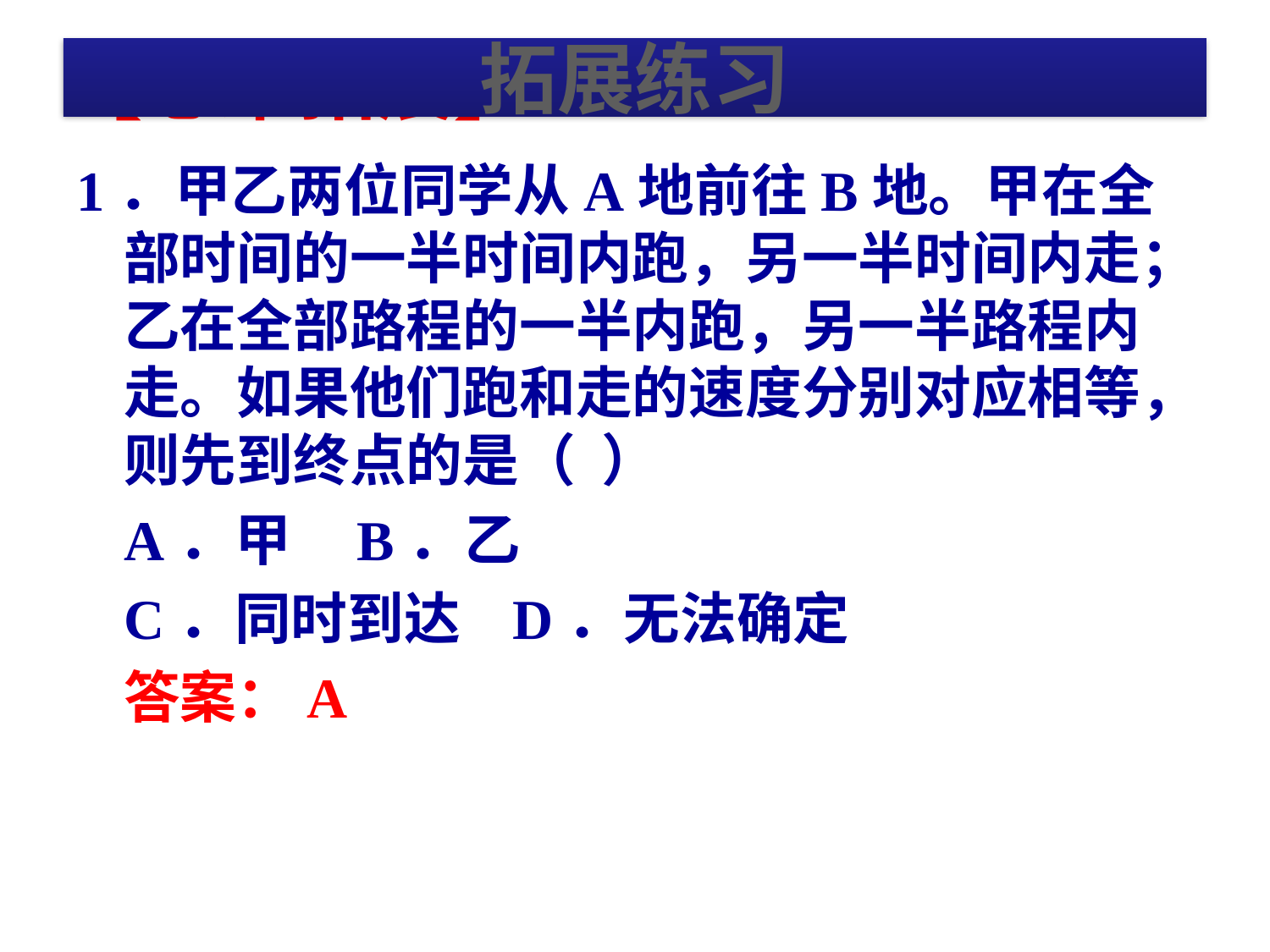

# 【思维拓展】
拓展练习
1．甲乙两位同学从A地前往B地。甲在全部时间的一半时间内跑，另一半时间内走；乙在全部路程的一半内跑，另一半路程内走。如果他们跑和走的速度分别对应相等，则先到终点的是（  ）
A．甲    B．乙
C．同时到达   D．无法确定
答案：A